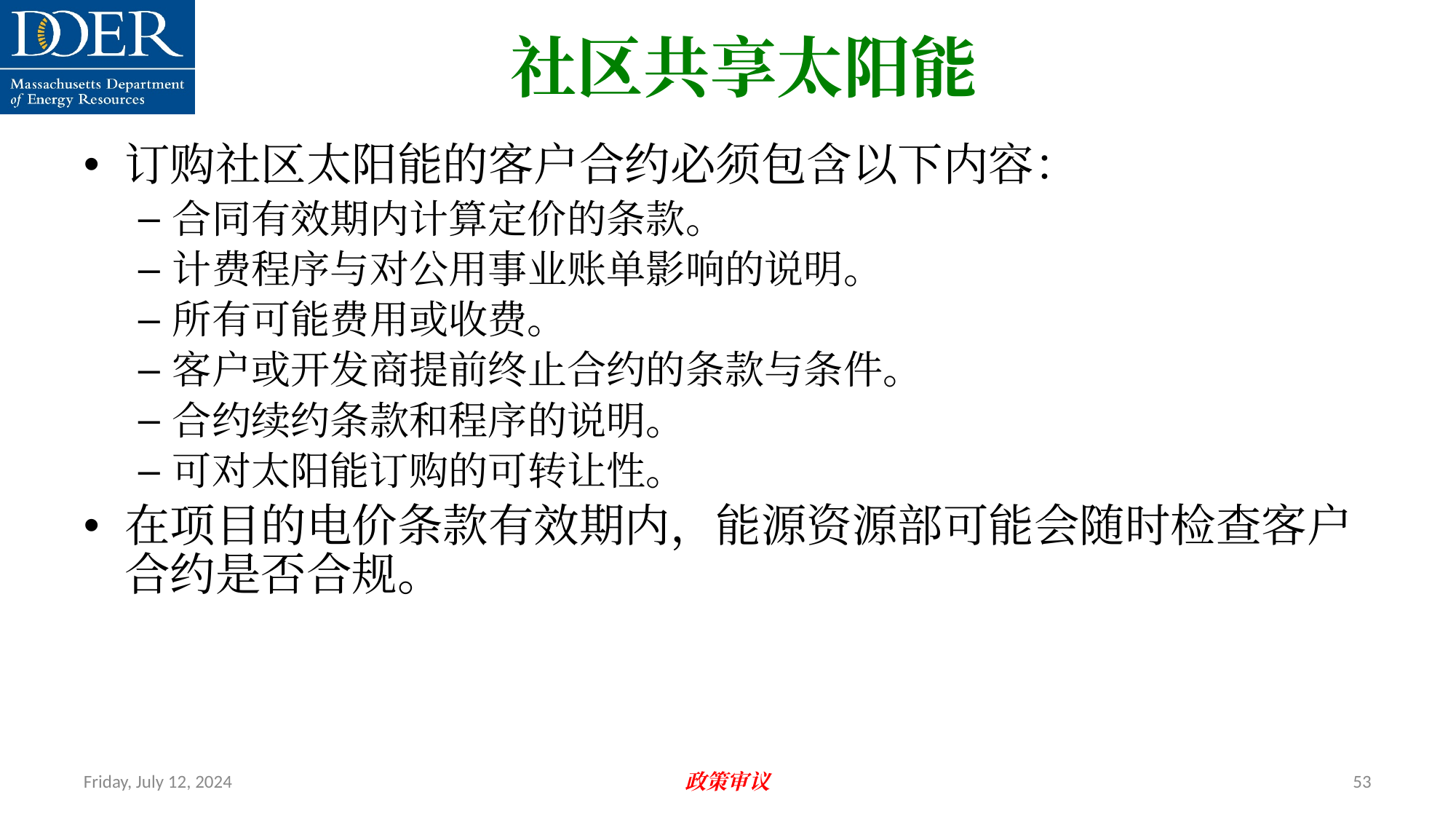

社区共享太阳能
订购社区太阳能的客户合约必须包含以下内容：
合同有效期内计算定价的条款。
计费程序与对公用事业账单影响的说明。
所有可能费用或收费。
客户或开发商提前终止合约的条款与条件。
合约续约条款和程序的说明。
可对太阳能订购的可转让性。
在项目的电价条款有效期内，能源资源部可能会随时检查客户合约是否合规。

Friday, July 12, 2024
政策审议
53